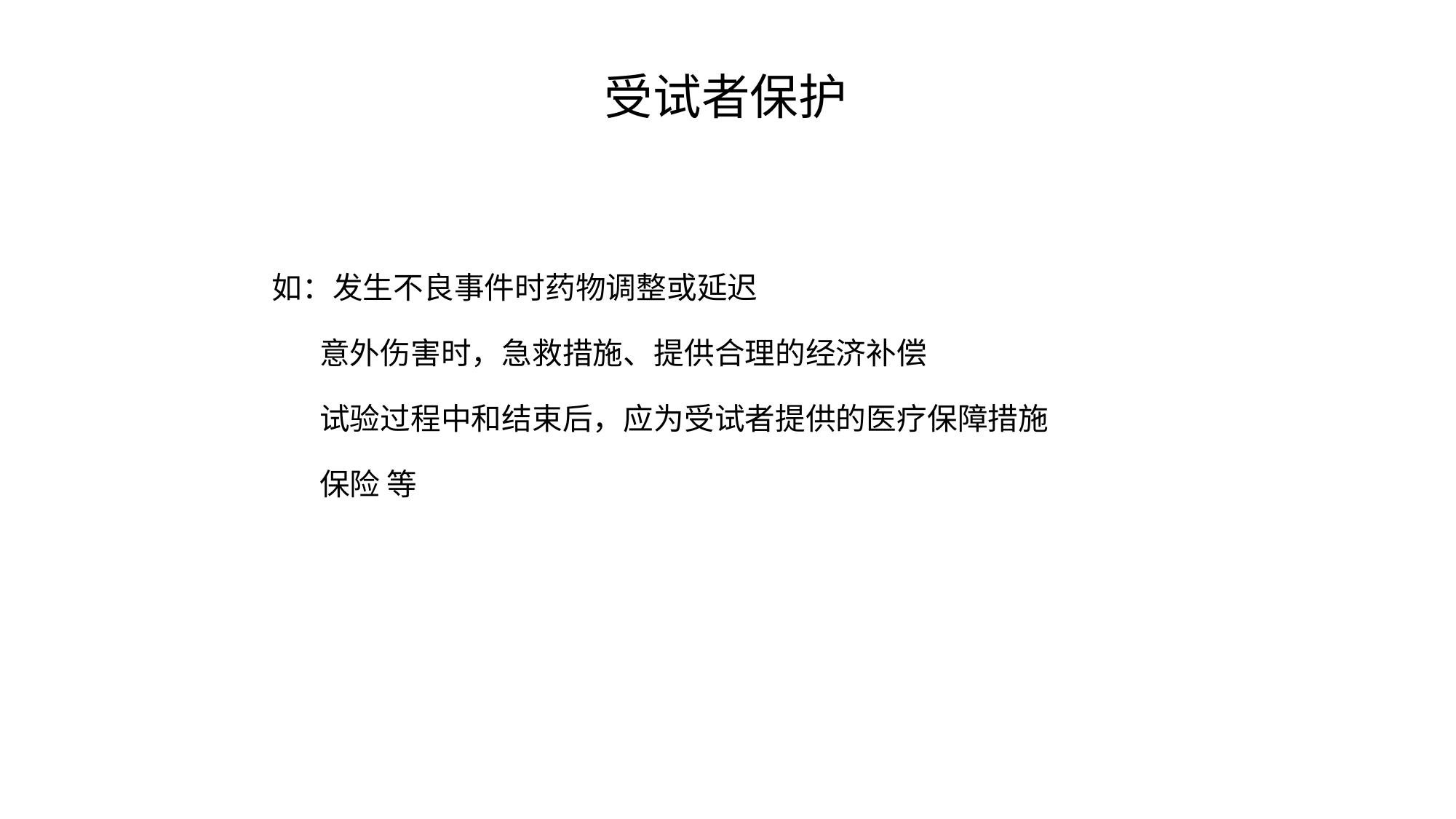

受试者保护
如：发生不良事件时药物调整或延迟
      意外伤害时，急救措施、提供合理的经济补偿
      试验过程中和结束后，应为受试者提供的医疗保障措施
      保险 等
2
03
04